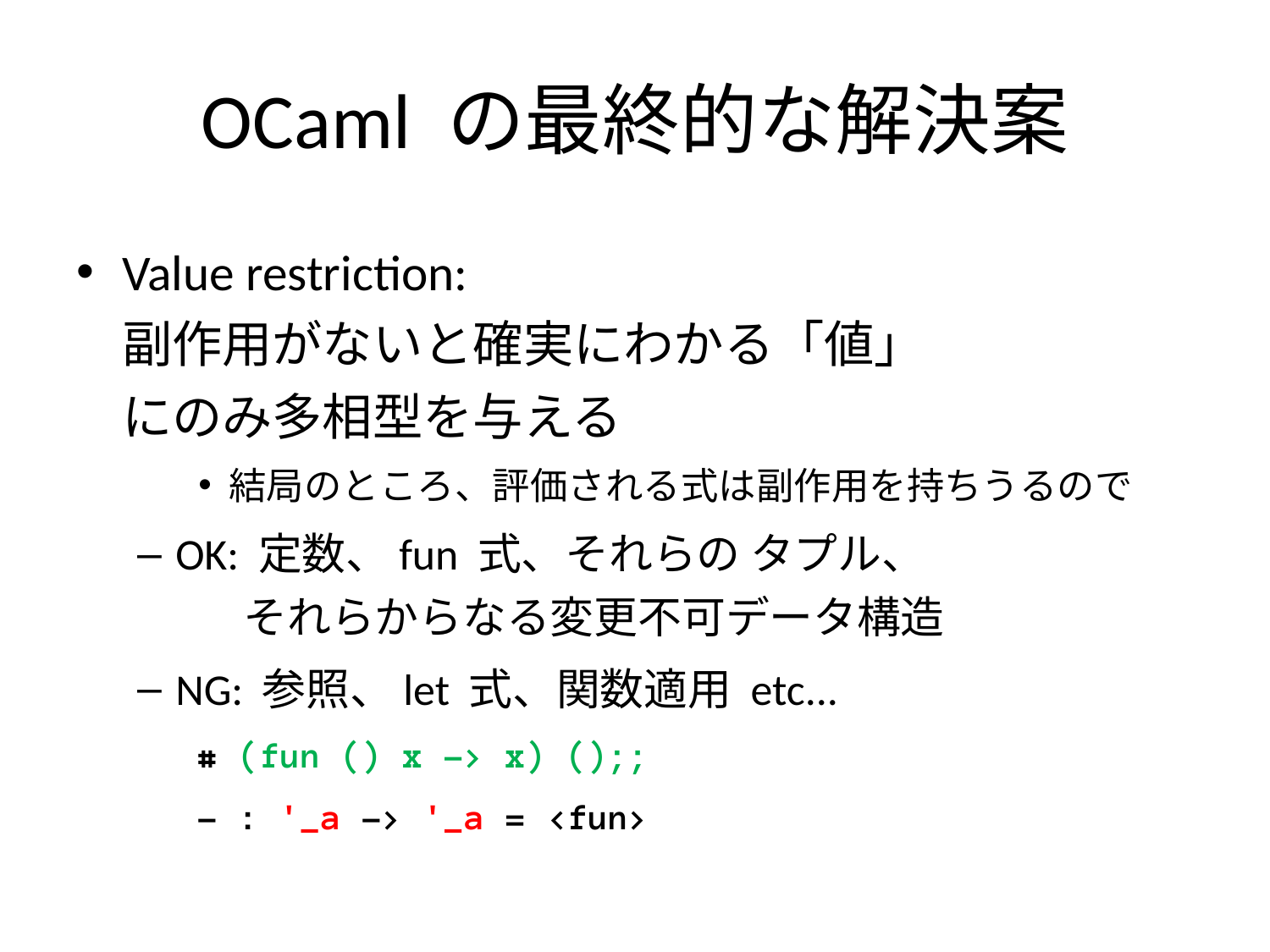

# OCaml の最終的な解決案
Value restriction:
副作用がないと確実にわかる「値」
にのみ多相型を与える
結局のところ、評価される式は副作用を持ちうるので
OK: 定数、fun 式、それらの タプル、
       それらからなる変更不可データ構造
NG: 参照、let 式、関数適用 etc...
# (fun () x -> x) ();;
- : '_a -> '_a = <fun>